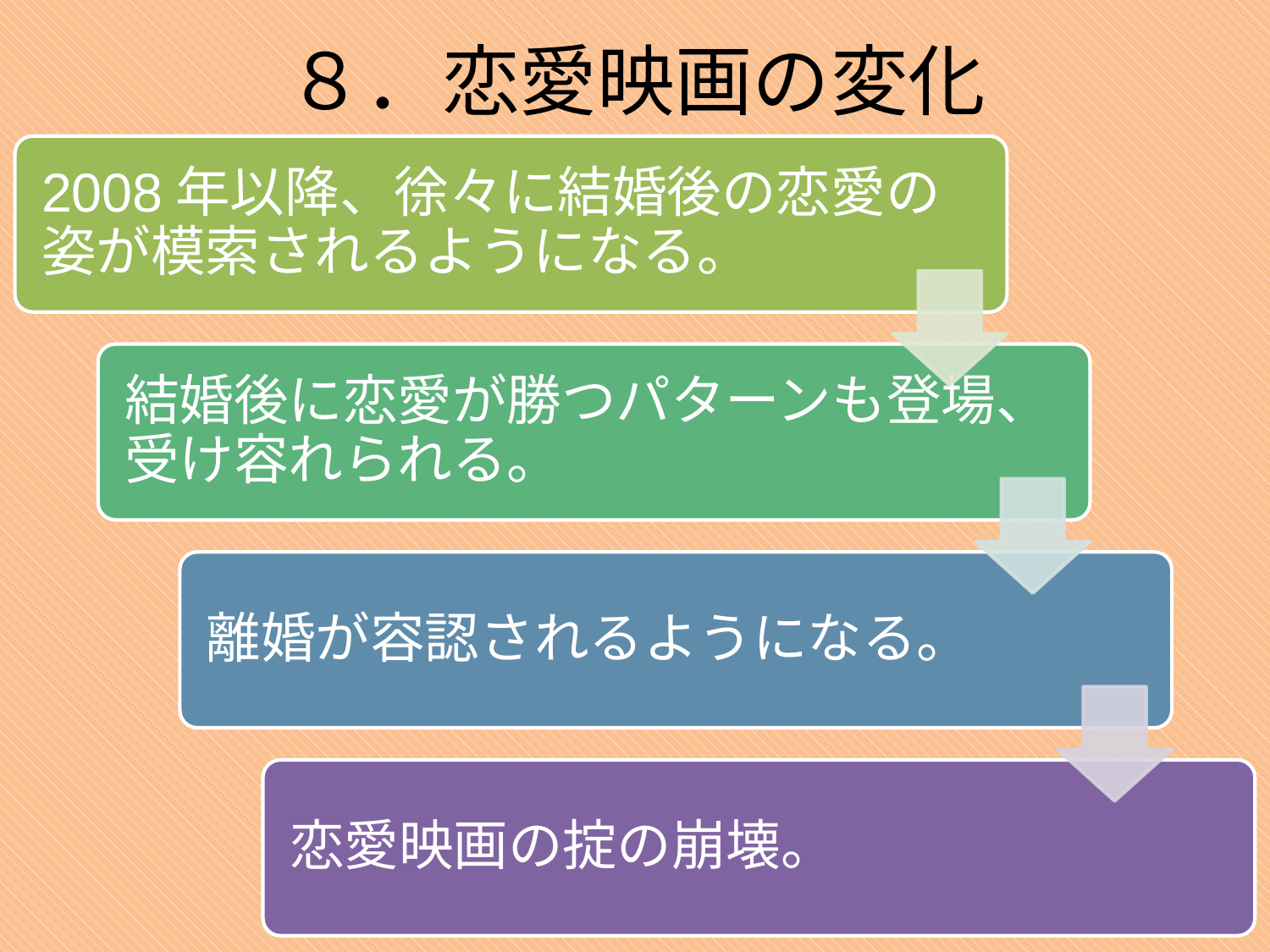

８．恋愛映画の変化
2008年以降、徐々に結婚後の恋愛の姿が模索されるようになる。
結婚後に恋愛が勝つパターンも登場、受け容れられる。
離婚が容認されるようになる。
恋愛映画の掟の崩壊。